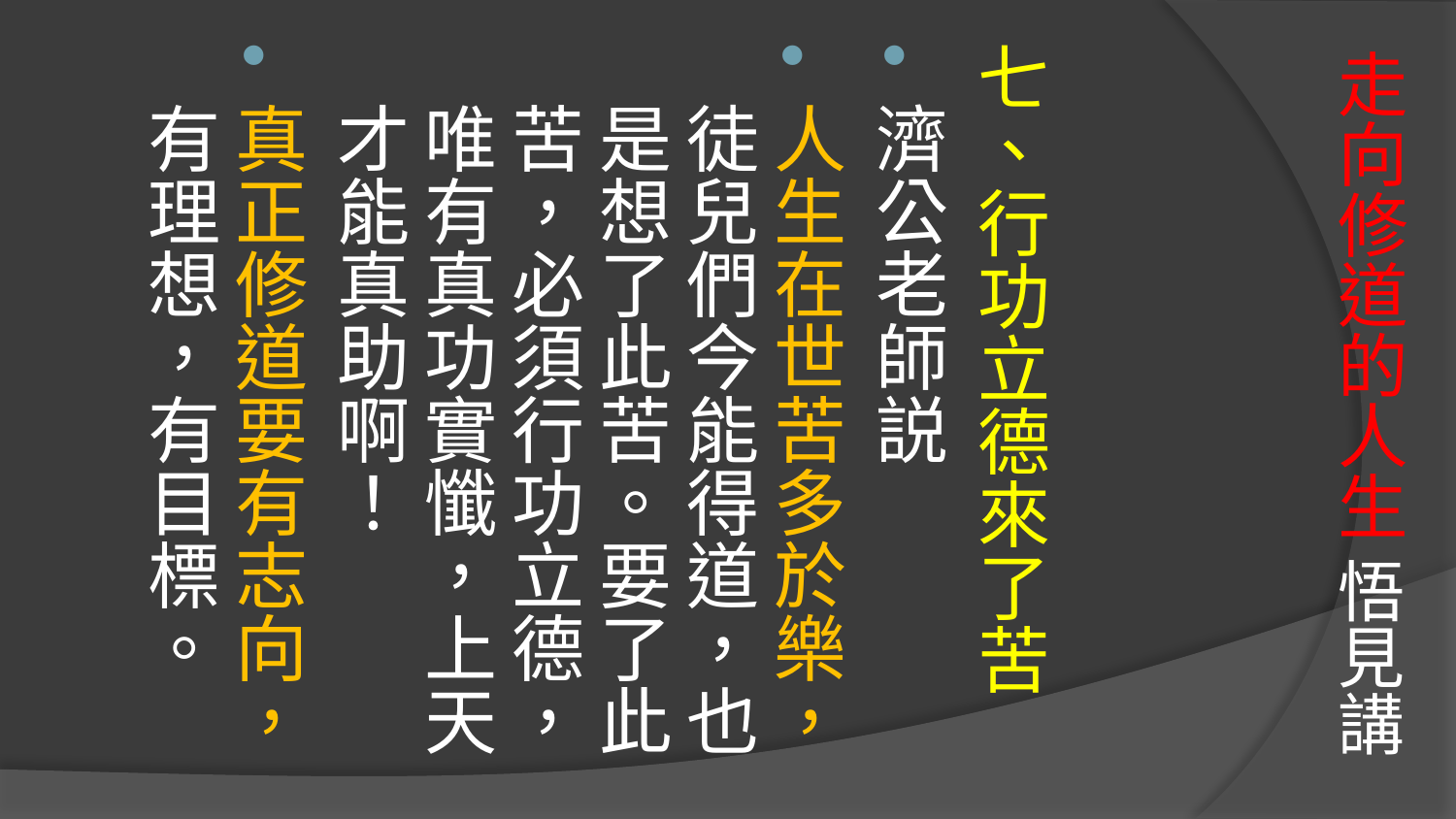

# 走向修道的人生 悟見講
七、行功立德來了苦
濟公老師説
人生在世苦多於樂，徒兒們今能得道，也是想了此苦。要了此苦，必須行功立德，唯有真功實懺，上天才能真助啊！
真正修道要有志向，有理想，有目標。